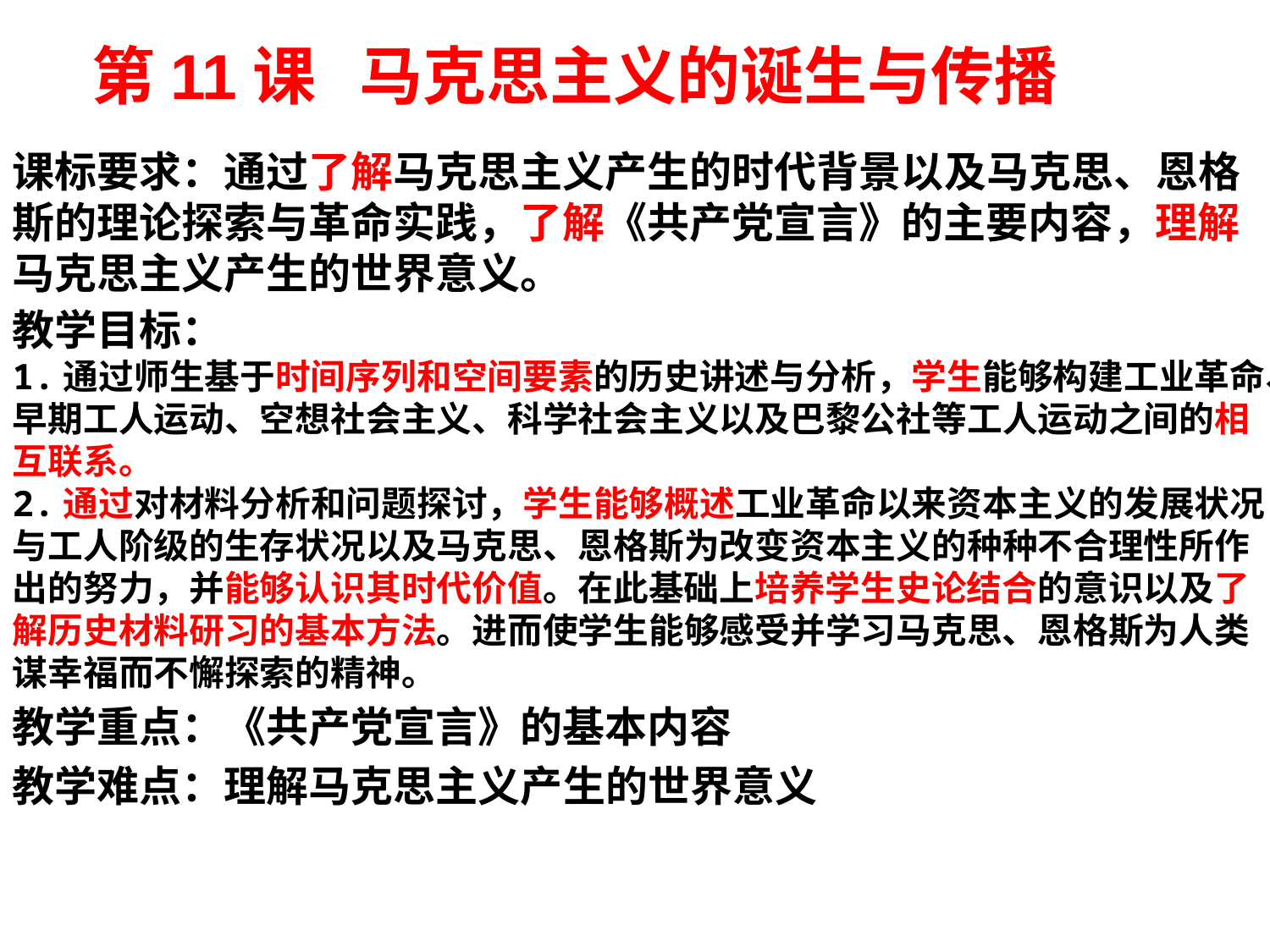

第11课   马克思主义的诞生与传播
课标要求：通过了解马克思主义产生的时代背景以及马克思、恩格斯的理论探索与革命实践，了解《共产党宣言》的主要内容，理解马克思主义产生的世界意义。
教学目标：
1.通过师生基于时间序列和空间要素的历史讲述与分析，学生能够构建工业革命、早期工人运动、空想社会主义、科学社会主义以及巴黎公社等工人运动之间的相互联系。
2.通过对材料分析和问题探讨，学生能够概述工业革命以来资本主义的发展状况与工人阶级的生存状况以及马克思、恩格斯为改变资本主义的种种不合理性所作出的努力，并能够认识其时代价值。在此基础上培养学生史论结合的意识以及了解历史材料研习的基本方法。进而使学生能够感受并学习马克思、恩格斯为人类谋幸福而不懈探索的精神。

教学重点：《共产党宣言》的基本内容
教学难点：理解马克思主义产生的世界意义